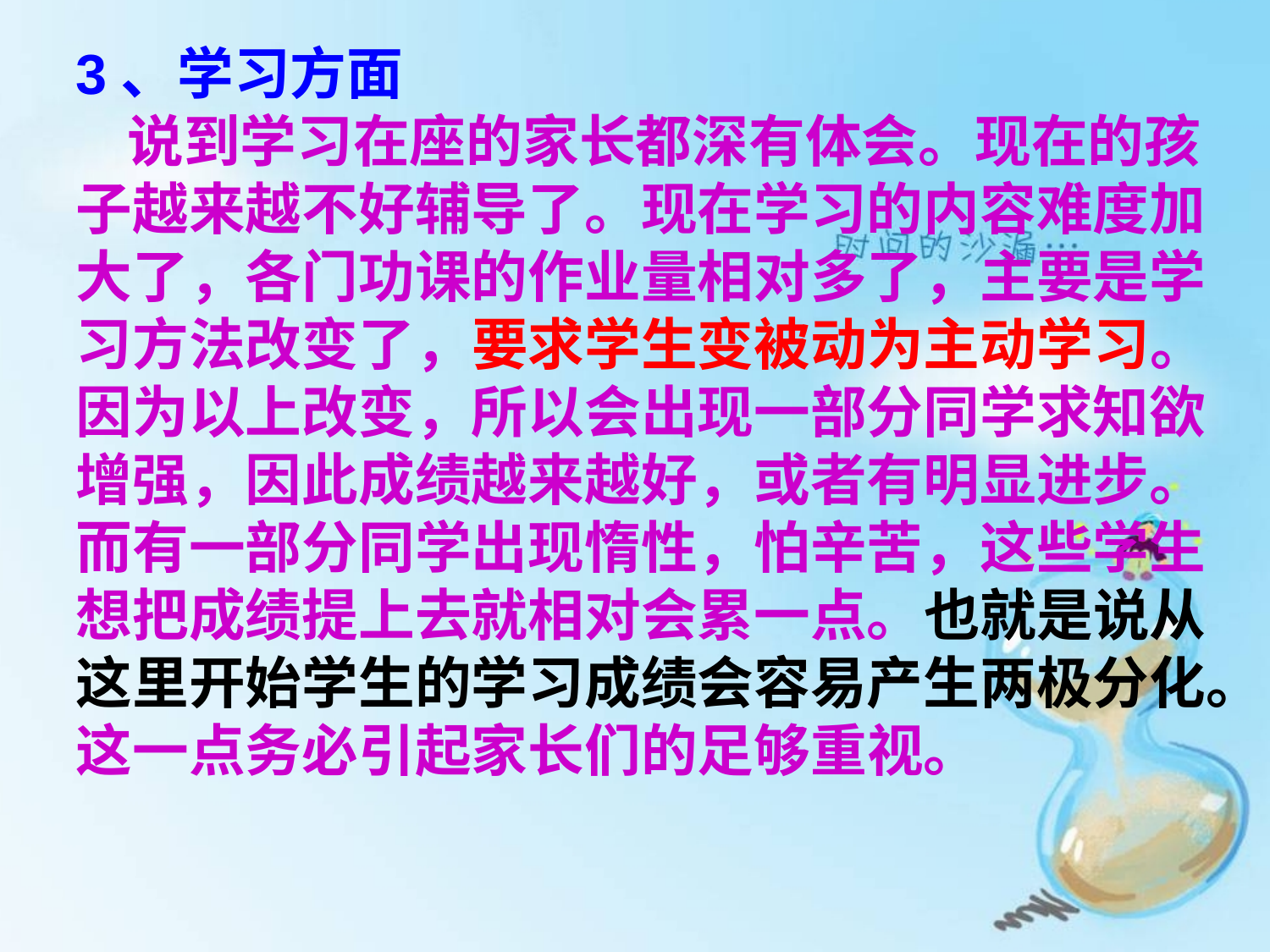

3、学习方面
    说到学习在座的家长都深有体会。现在的孩子越来越不好辅导了。现在学习的内容难度加大了，各门功课的作业量相对多了，主要是学习方法改变了，要求学生变被动为主动学习。因为以上改变，所以会出现一部分同学求知欲增强，因此成绩越来越好，或者有明显进步。而有一部分同学出现惰性，怕辛苦，这些学生想把成绩提上去就相对会累一点。也就是说从这里开始学生的学习成绩会容易产生两极分化。这一点务必引起家长们的足够重视。